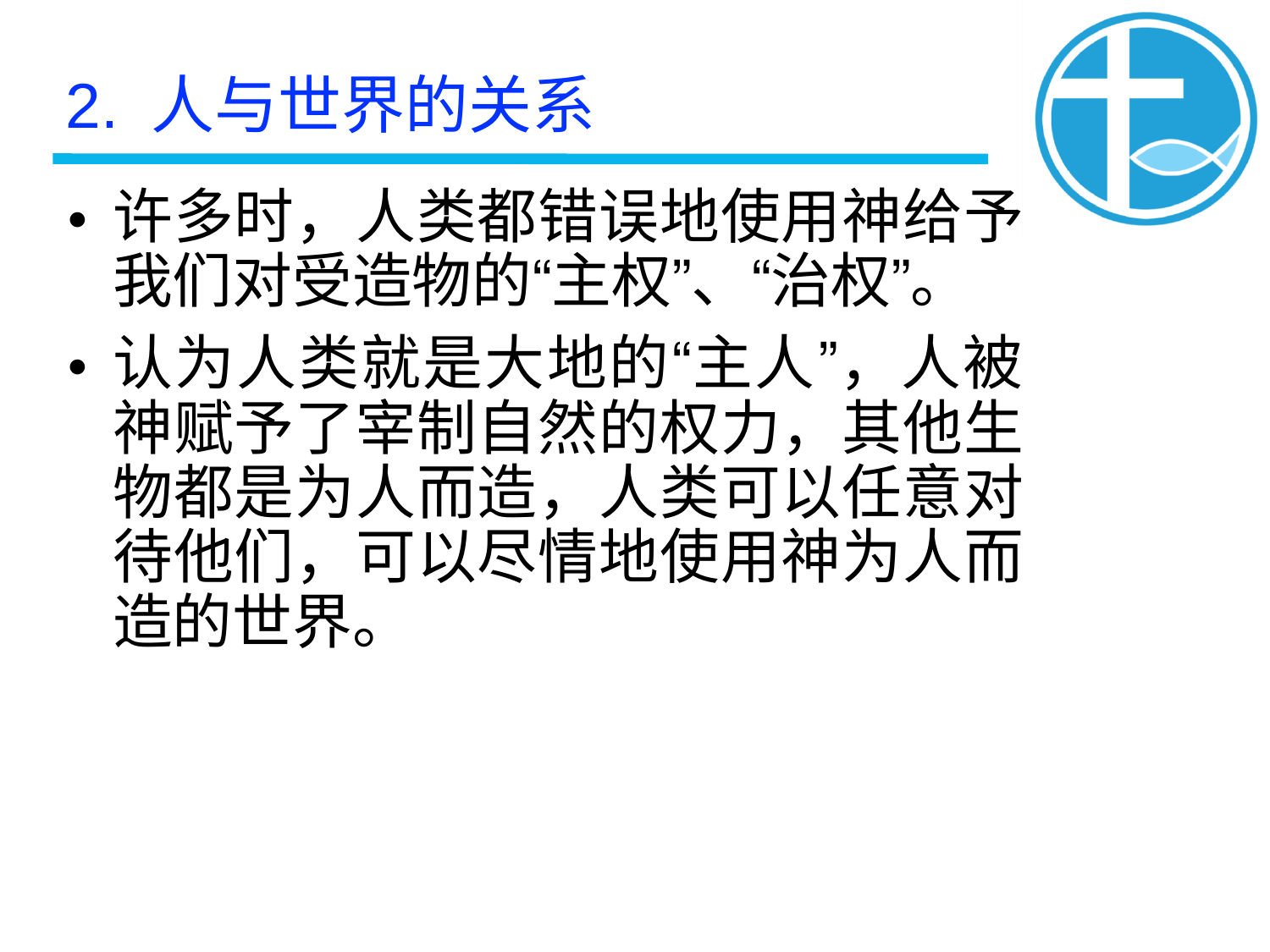

2. 人与世界的关系
许多时，人类都错误地使用神给予我们对受造物的“主权”、“治权”。
认为人类就是大地的“主人”，人被神赋予了宰制自然的权力，其他生物都是为人而造，人类可以任意对待他们，可以尽情地使用神为人而造的世界。